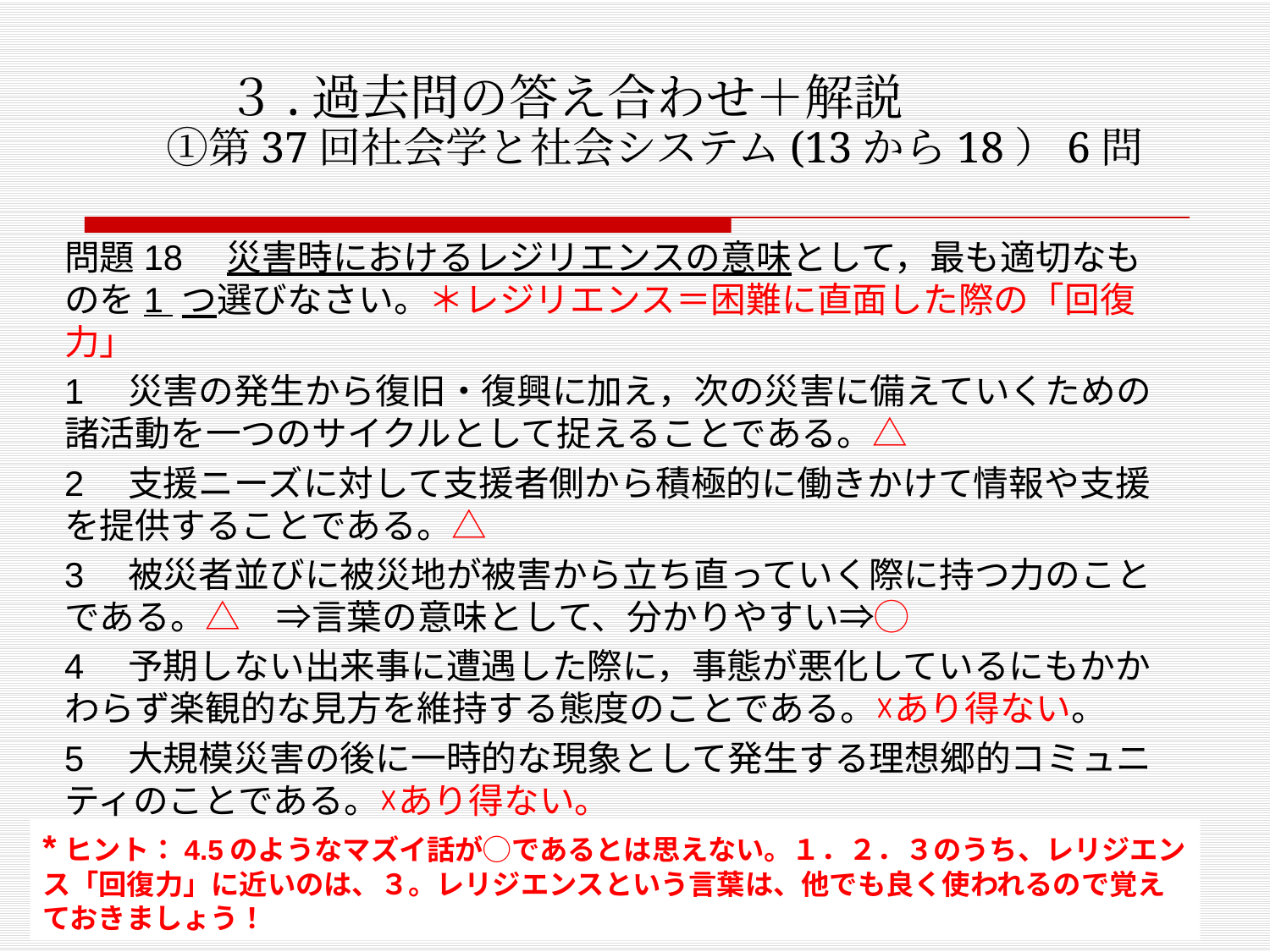

# ３.過去問の答え合わせ＋解説 ①第37回社会学と社会システム(13から18）6問
問題18　災害時におけるレジリエンスの意味として，最も適切なものを1 つ選びなさい。＊レジリエンス＝困難に直面した際の「回復力」
1　災害の発生から復旧・復興に加え，次の災害に備えていくための諸活動を一つのサイクルとして捉えることである。△
2　支援ニーズに対して支援者側から積極的に働きかけて情報や支援を提供することである。△
3　被災者並びに被災地が被害から立ち直っていく際に持つ力のことである。△　⇒言葉の意味として、分かりやすい⇒◯
4　予期しない出来事に遭遇した際に，事態が悪化しているにもかかわらず楽観的な見方を維持する態度のことである。☓あり得ない。
5　大規模災害の後に一時的な現象として発生する理想郷的コミュニティのことである。☓あり得ない。

*ヒント：4.5のようなマズイ話が◯であるとは思えない。１．２．３のうち、レリジエンス「回復力」に近いのは、３。レリジエンスという言葉は、他でも良く使われるので覚えておきましょう！